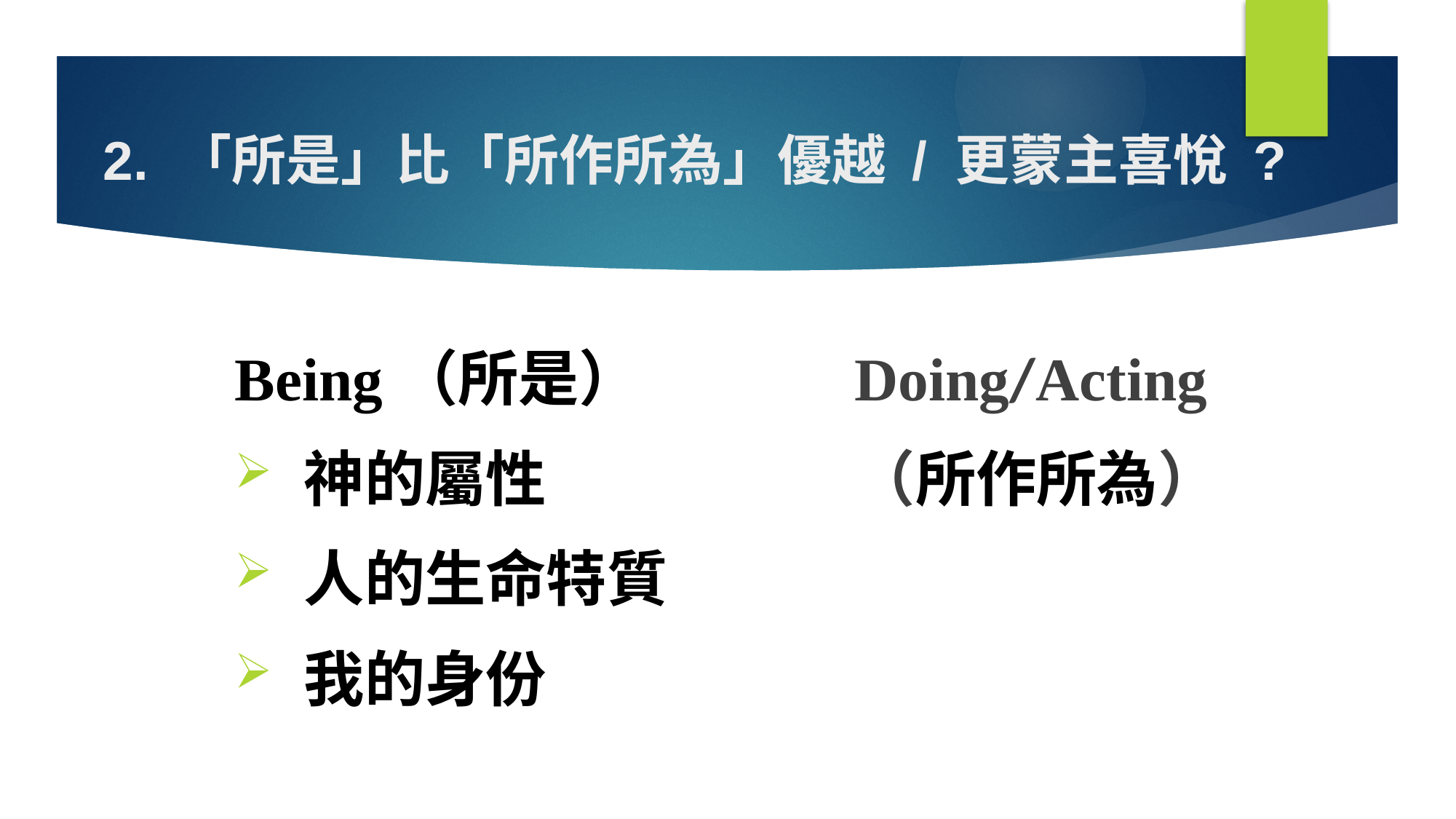

# 2. 「所是」比「所作所為」優越 / 更蒙主喜悅 ?
Being（所是）
 神的屬性
 人的生命特質
 我的身份
Doing/Acting
（所作所為）